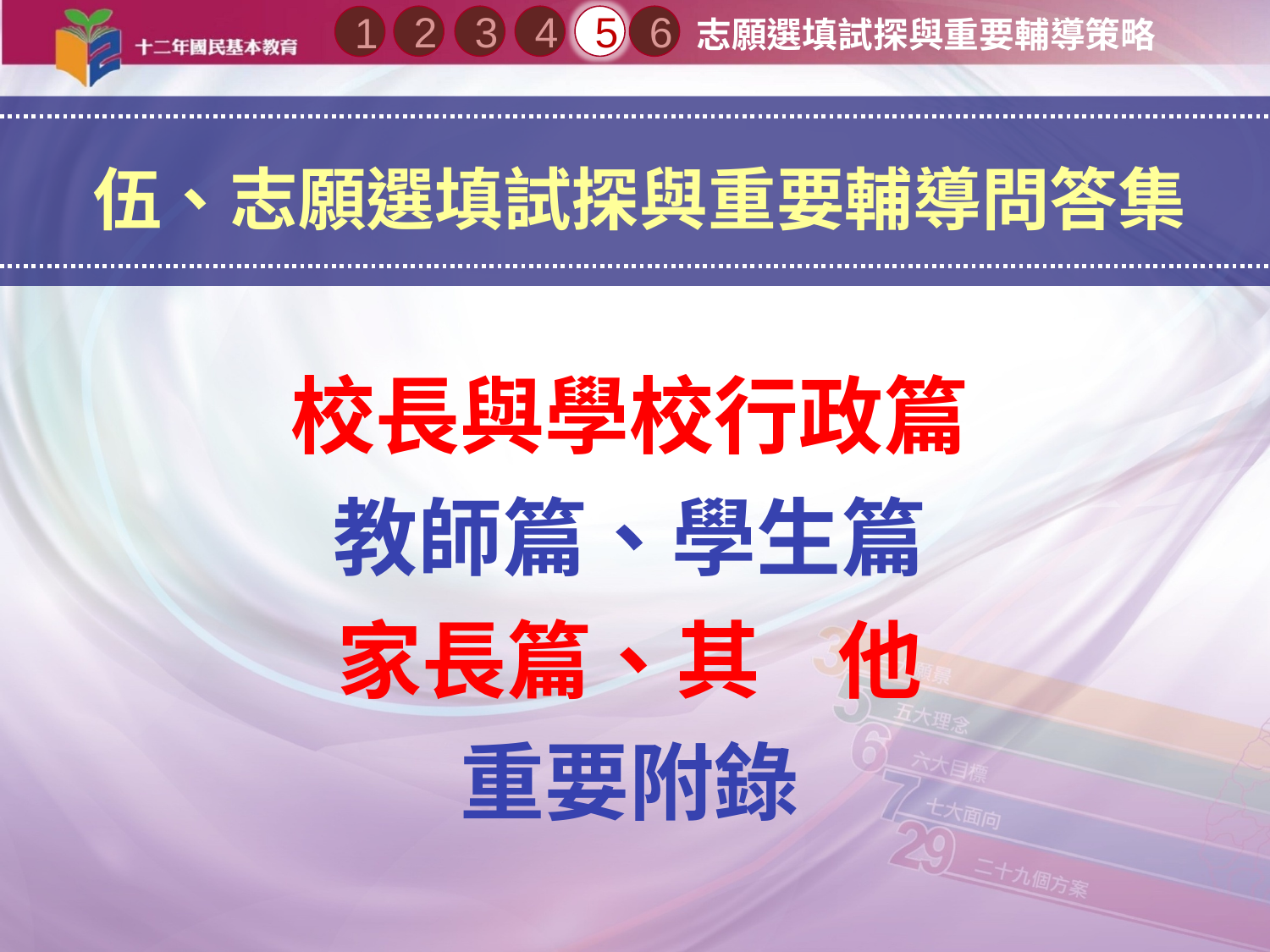

2
3
4
5
6
1
志願選填試探與重要輔導策略

伍、志願選填試探與重要輔導問答集
校長與學校行政篇
教師篇、學生篇
家長篇、其    他
重要附錄